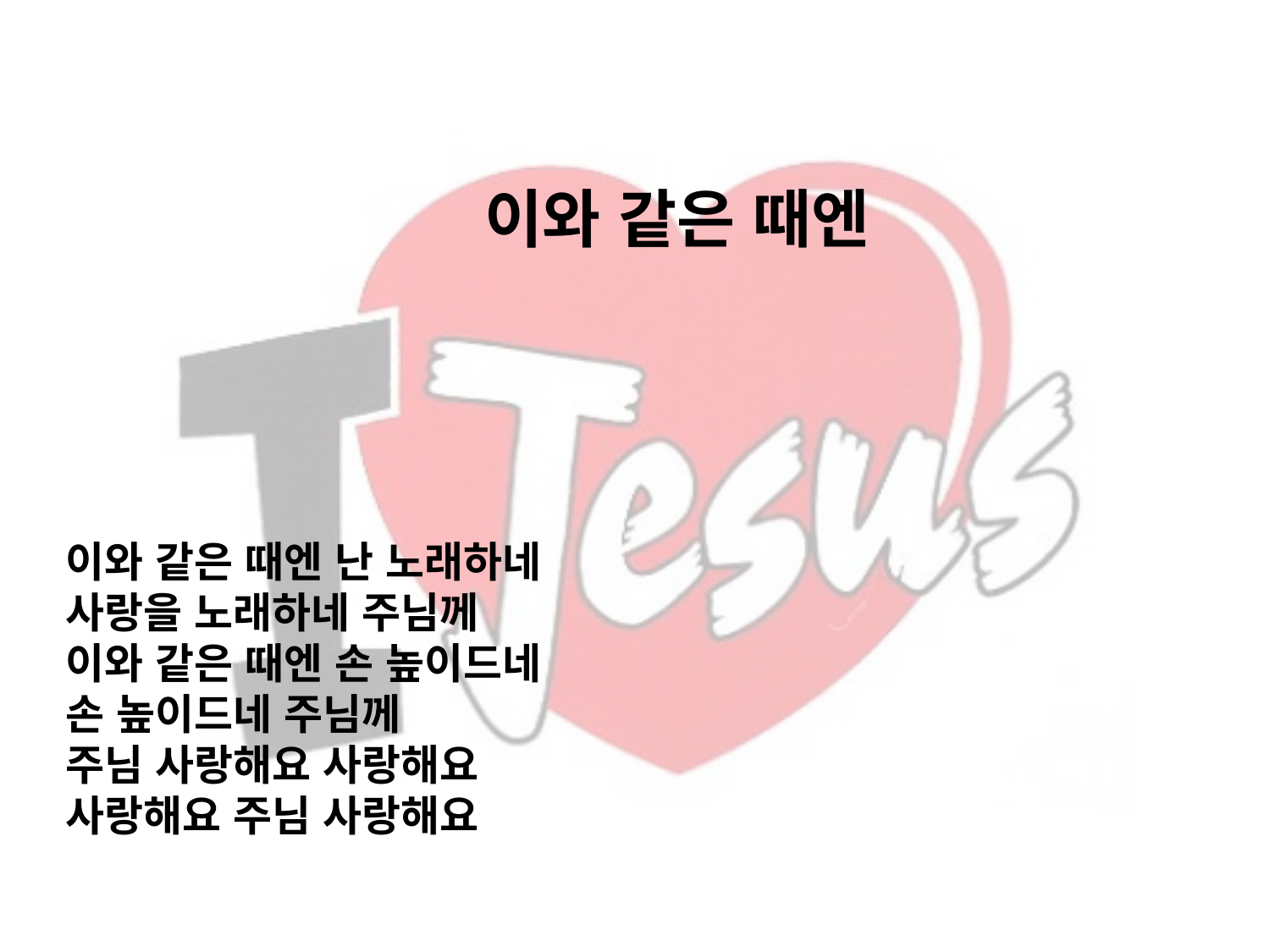

# 이와 같은 때엔
이와 같은 때엔 난 노래하네
사랑을 노래하네 주님께
이와 같은 때엔 손 높이드네
손 높이드네 주님께
주님 사랑해요 사랑해요
사랑해요 주님 사랑해요